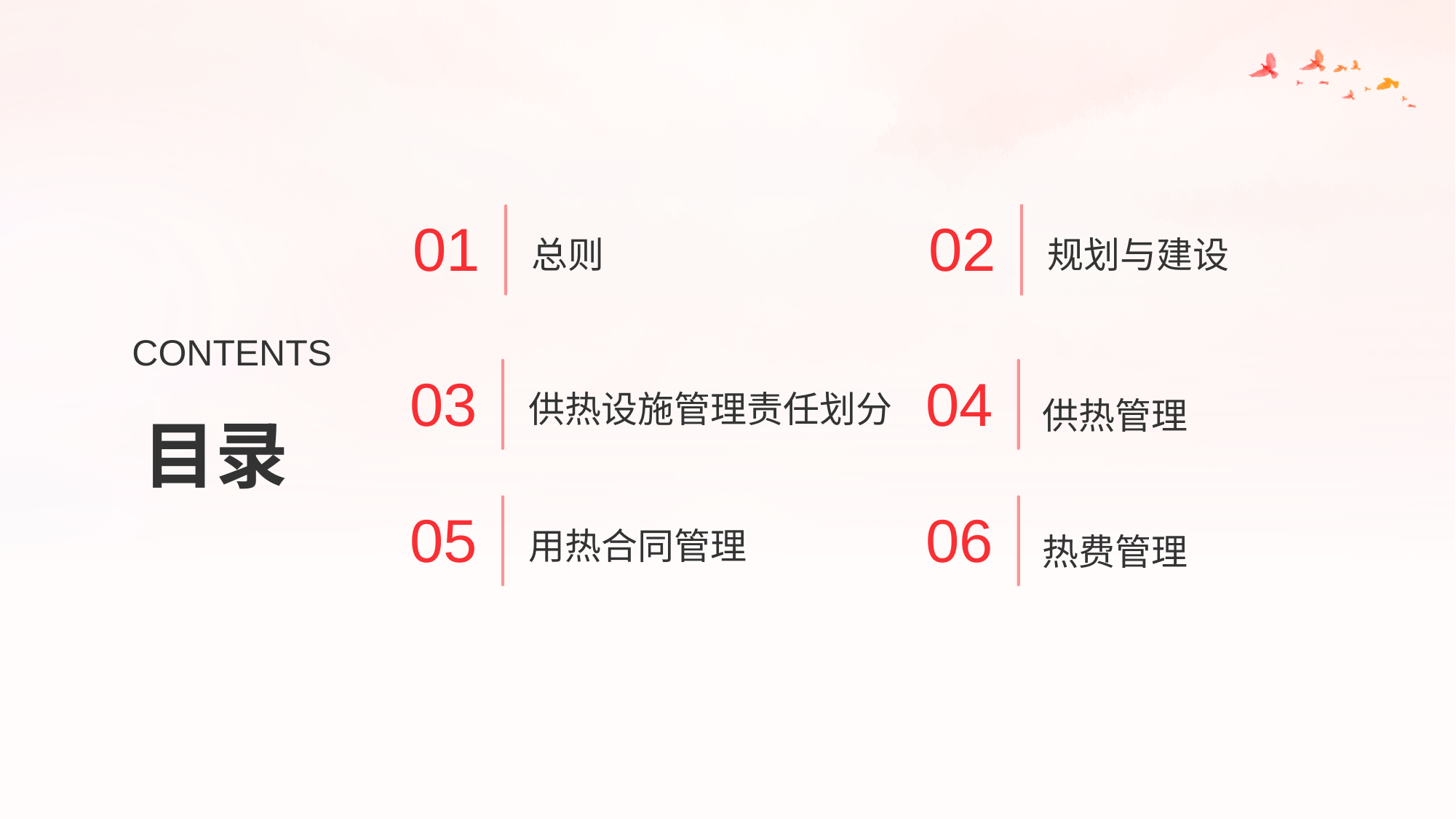

总则
规划与建设

01
02
CONTENTS
供热设施管理责任划分
供热管理

03
04
目录
用热合同管理
热费管理

05
06